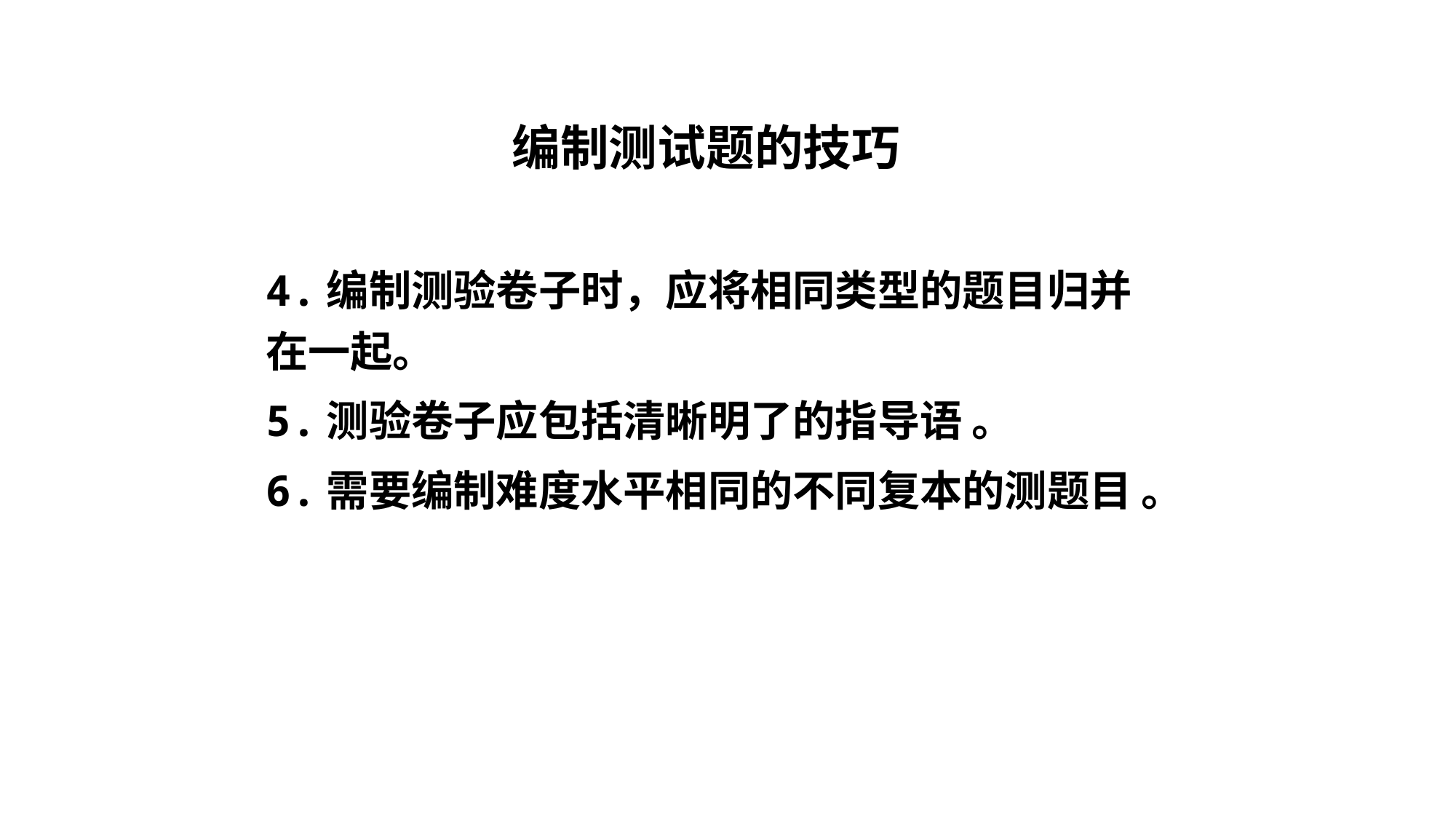

编制测试题的技巧

4.编制测验卷子时，应将相同类型的题目归并在一起。
5.测验卷子应包括清晰明了的指导语 。
6.需要编制难度水平相同的不同复本的测题目 。